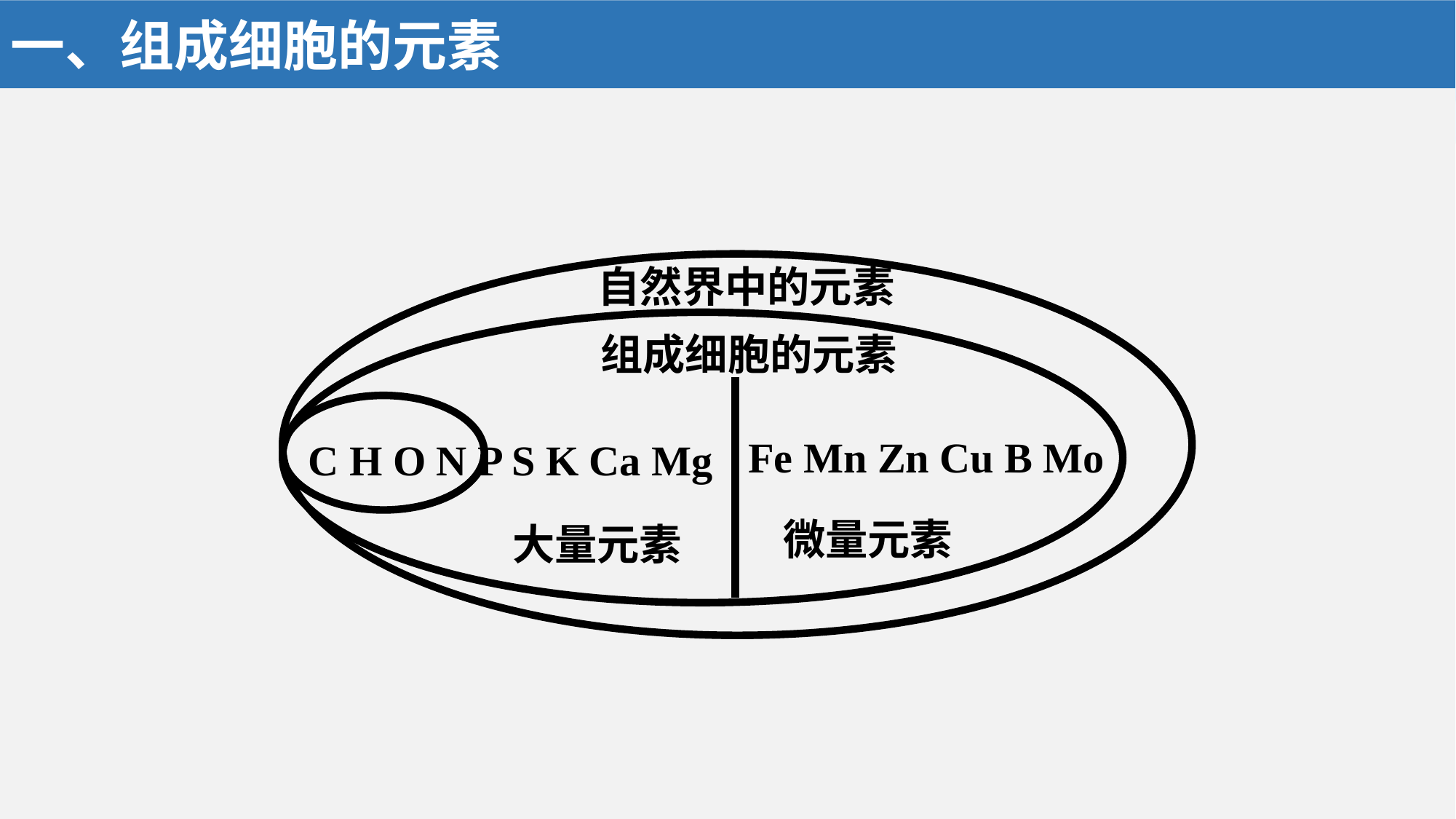

一、组成细胞的元素

组成细胞的元素

Fe Mn Zn Cu B Mo
C H O N P S K Ca Mg
微量元素
大量元素
自然界中的元素